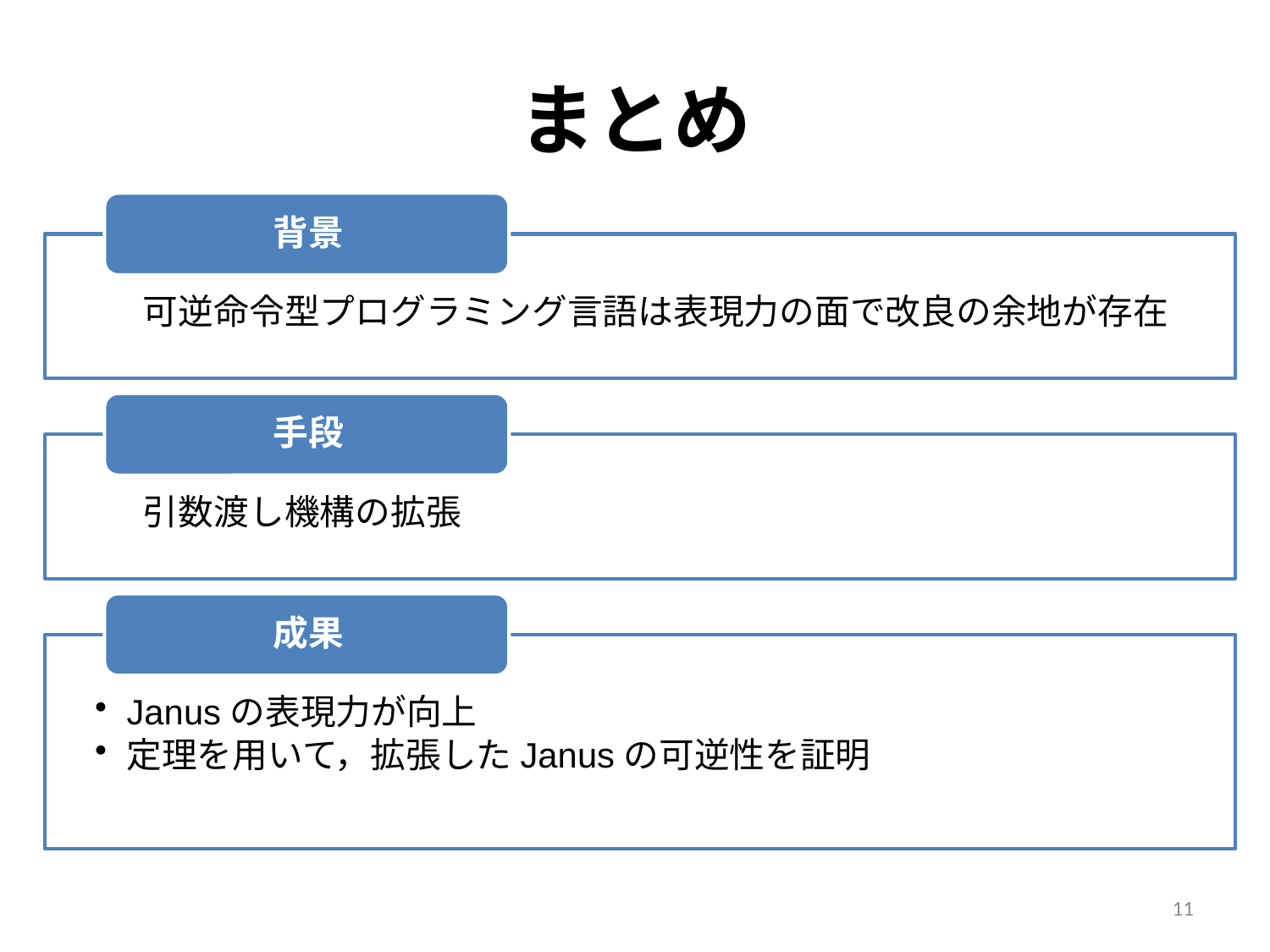

# まとめ
 可逆命令型プログラミング言語は表現力の面で改良の余地が存在
背景
 引数渡し機構の拡張
手段
Janusの表現力が向上
定理を用いて，拡張したJanusの可逆性を証明
成果
11